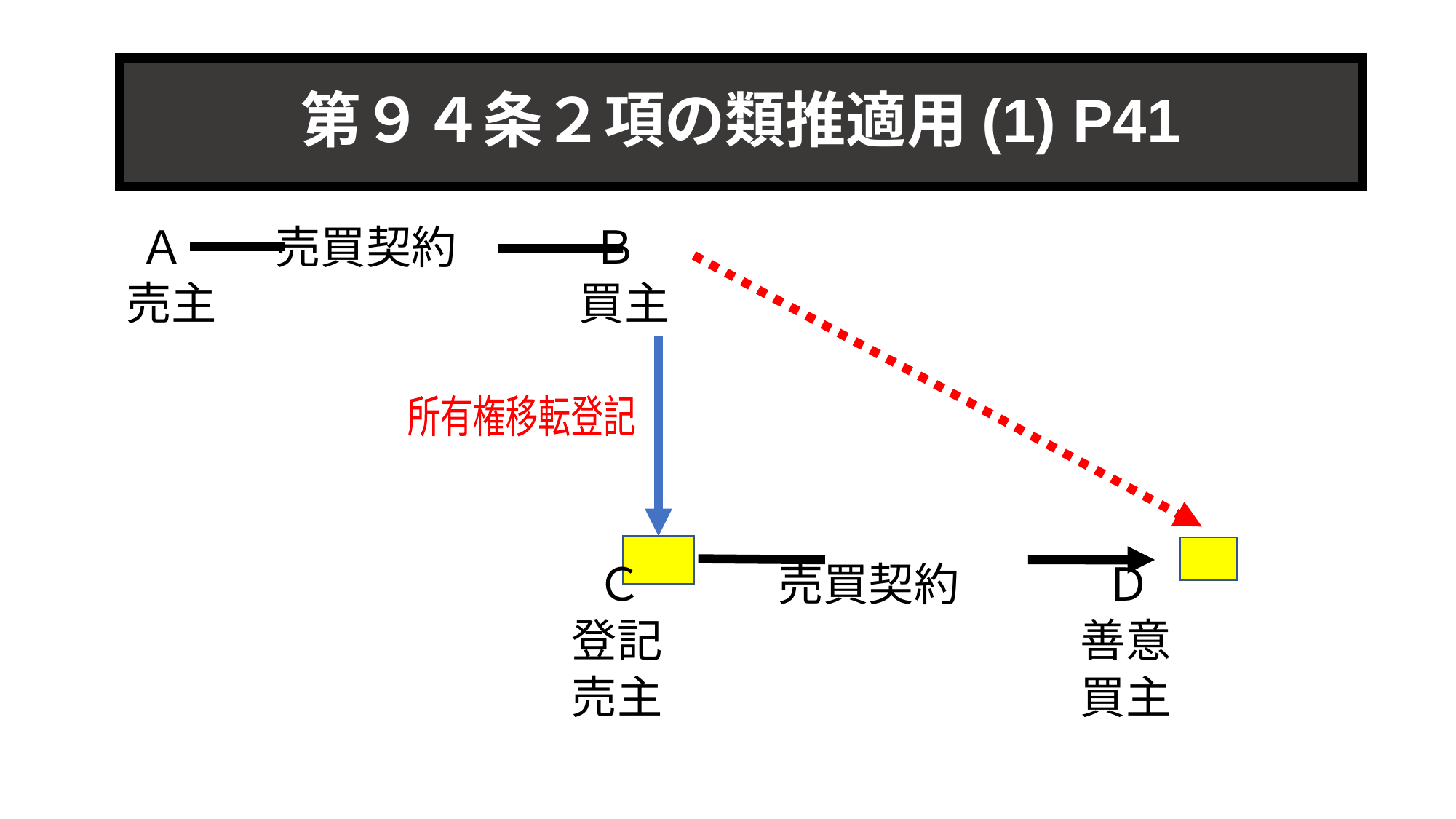

# 第９４条２項の類推適用(1) P41

        Ａ　　売買契約　　　Ｂ
  売主　　　　　　　　買主

　　　　　　　　　　　Ｃ　　　売買契約　　　 Ｄ
　　　　　　　　　　  登記　　　　　　　　　 善意
　　　　　　　　　　  売主　　　　　　　　　 買主

対抗できない
所有権移転登記